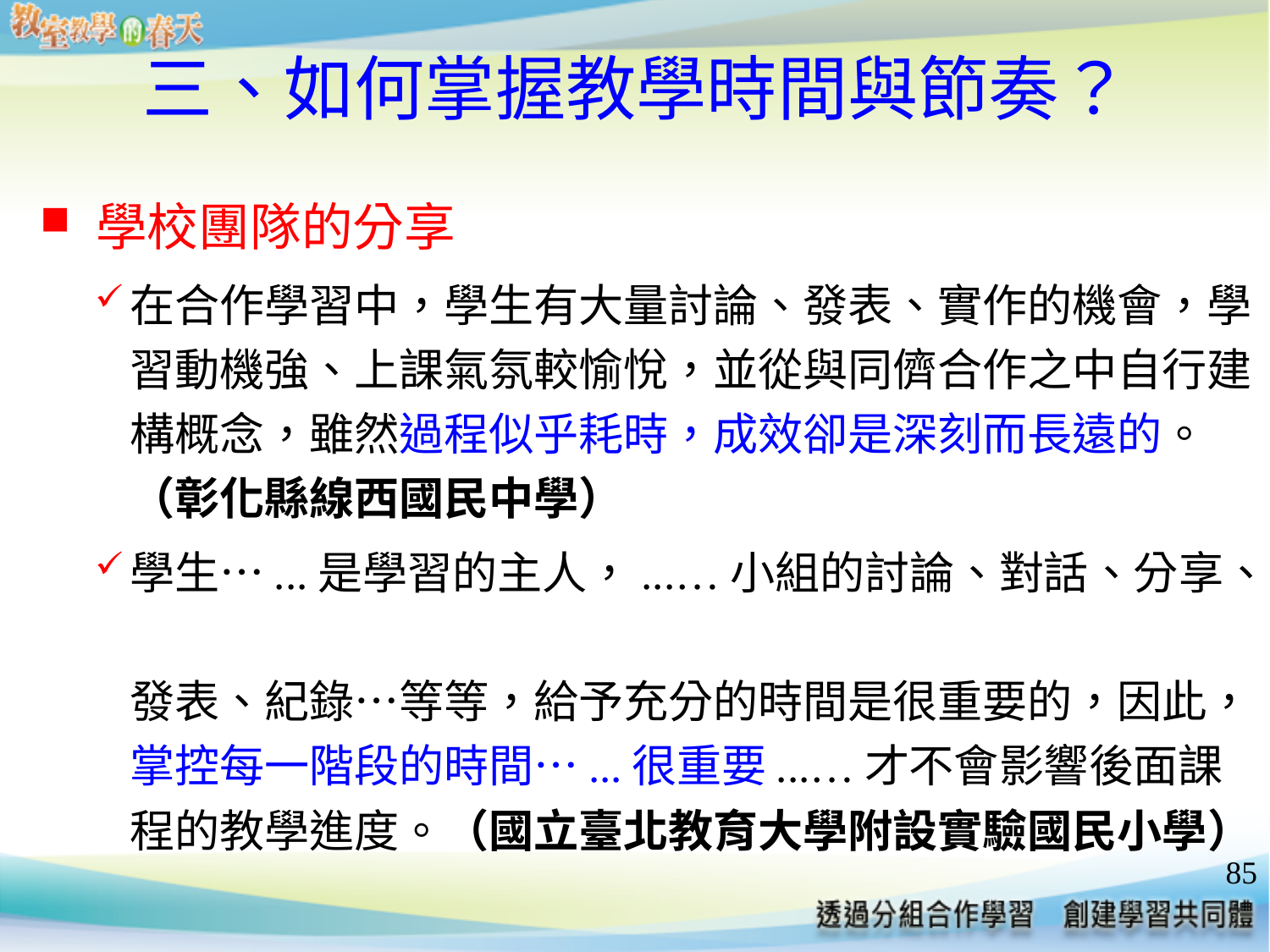

# 三、如何掌握教學時間與節奏？
學校團隊的分享
在合作學習中，學生有大量討論、發表、實作的機會，學習動機強、上課氣氛較愉悅，並從與同儕合作之中自行建構概念，雖然過程似乎耗時，成效卻是深刻而長遠的。（彰化縣線西國民中學）
學生…...是學習的主人，...…小組的討論、對話、分享、
發表、紀錄…等等，給予充分的時間是很重要的，因此，掌控每一階段的時間…...很重要...…才不會影響後面課程的教學進度。（國立臺北教育大學附設實驗國民小學）
85